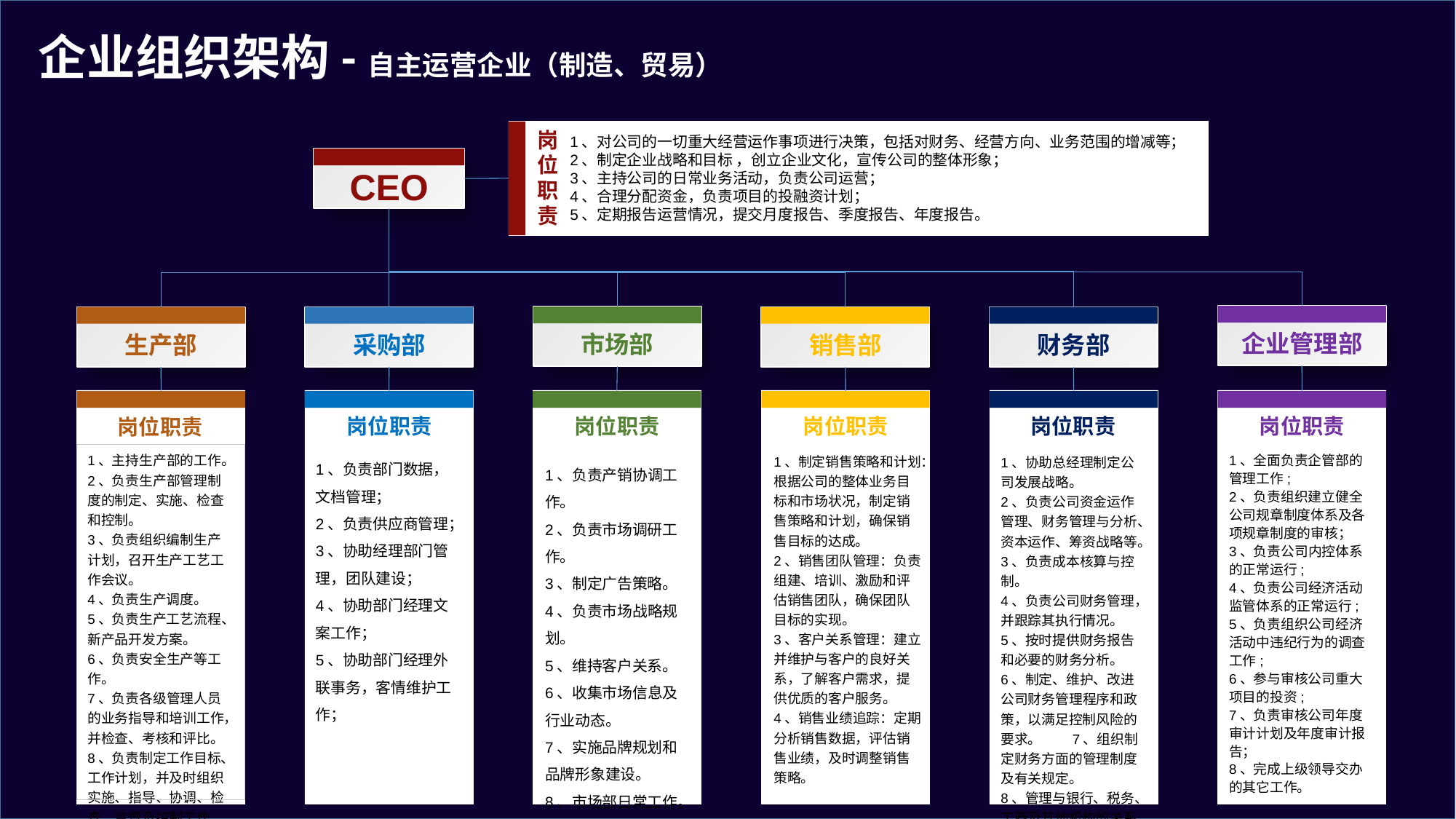

企业组织架构-自主运营企业（制造、贸易）
岗位职责

1、对公司的一切重大经营运作事项进行决策，包括对财务、经营方向、业务范围的增减等；
2、制定企业战略和目标 ，创立企业文化，宣传公司的整体形象；
3、主持公司的日常业务活动，负责公司运营；
4、合理分配资金，负责项目的投融资计划；
5、定期报告运营情况，提交月度报告、季度报告、年度报告。
CEO

企业管理部

市场部
生产部

采购部

销售部

财务部

岗位职责
岗位职责
岗位职责
岗位职责
岗位职责
岗位职责
1、制定销售策略和计划：根据公司的整体业务目标和市场状况，制定销售策略和计划，确保销售目标的达成。
2、销售团队管理：负责组建、培训、激励和评估销售团队，确保团队目标的实现。
3、客户关系管理：建立并维护与客户的良好关系，了解客户需求，提供优质的客户服务。
4、销售业绩追踪：定期分析销售数据，评估销售业绩，及时调整销售策略。
1、全面负责企管部的管理工作;
2、负责组织建立健全公司规章制度体系及各项规章制度的审核；
3、负责公司内控体系的正常运行;
4、负责公司经济活动监管体系的正常运行;
5、负责组织公司经济活动中违纪行为的调查工作;
6、参与审核公司重大项目的投资;
7、负责审核公司年度审计计划及年度审计报告；
8、完成上级领导交办的其它工作。
| 1、主持生产部的工作。 2、负责生产部管理制度的制定、实施、检查和控制。 3、负责组织编制生产计划，召开生产工艺工作会议。 4、负责生产调度。 5、负责生产工艺流程、新产品开发方案。 6、负责安全生产等工作。 7、负责各级管理人员的业务指导和培训工作，并检查、考核和评比。 8、负责制定工作目标、工作计划，并及时组织实施、指导、协调、检查、监督及控制工作。 9、完成上级领导交办的其它工作。 |
| --- |
1、负责部门数据，文档管理；
2、负责供应商管理；
3、协助经理部门管理，团队建设；
4、协助部门经理文案工作；
5、协助部门经理外联事务，客情维护工作；
1、协助总经理制定公司发展战略。
2、负责公司资金运作管理、财务管理与分析、资本运作、筹资战略等。
3、负责成本核算与控制。
4、负责公司财务管理，并跟踪其执行情况。
5、按时提供财务报告和必要的财务分析。
6、制定、维护、改进公司财务管理程序和政策，以满足控制风险的要求。　　7、组织制定财务方面的管理制度及有关规定。
8、管理与银行、税务、工商及其他机构的关系。
1、负责产销协调工作。
2、负责市场调研工作。
3、制定广告策略。
4、负责市场战略规划。
5、维持客户关系。
6、收集市场信息及行业动态。
7、实施品牌规划和品牌形象建设。
8、市场部日常工作。